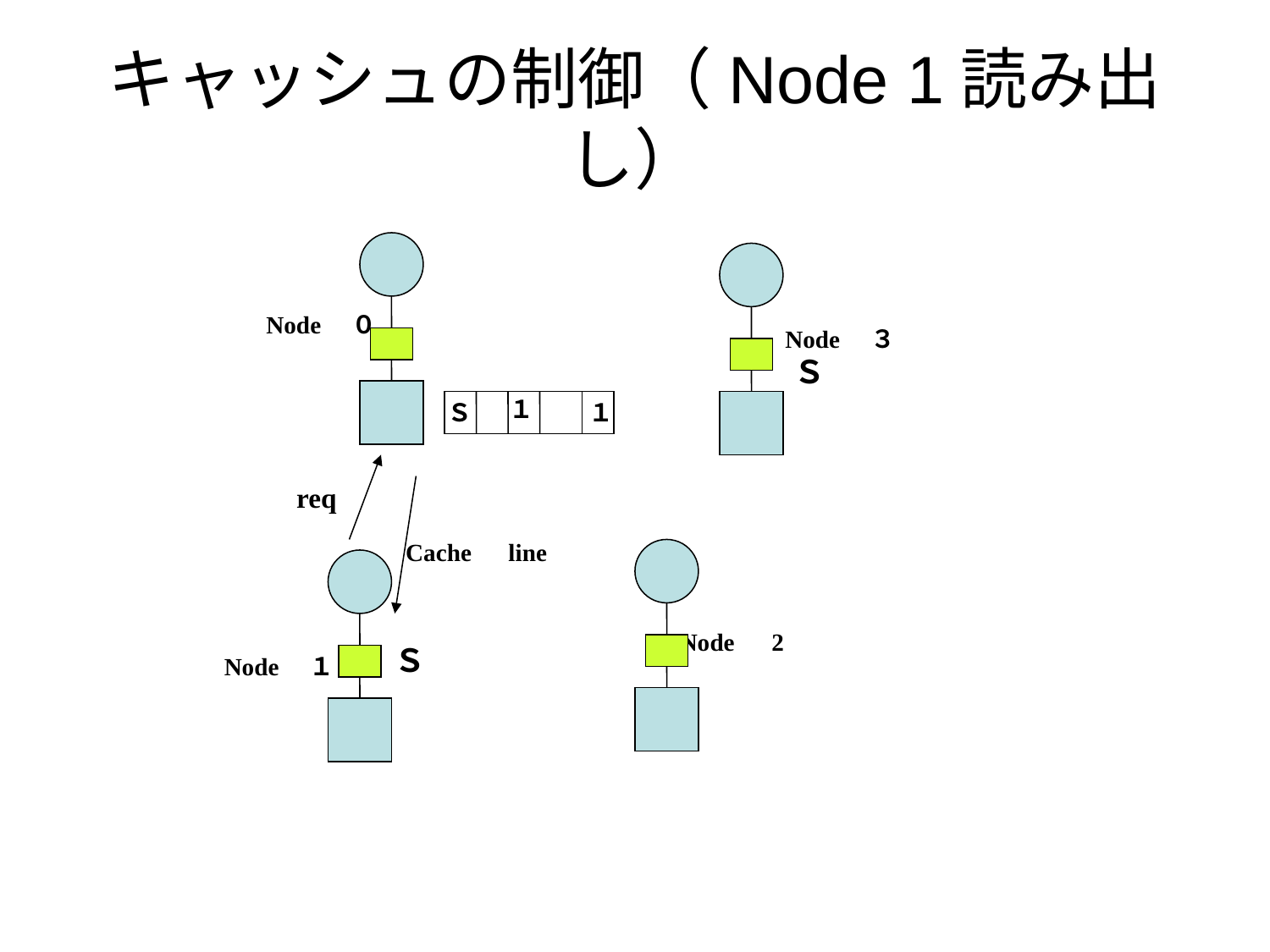

# キャッシュの制御（Node 1読み出し）

Node　０
Node　３
Ｓ
１

Cache　line
Ｓ

１

req

Node　2
Ｓ
Node　１